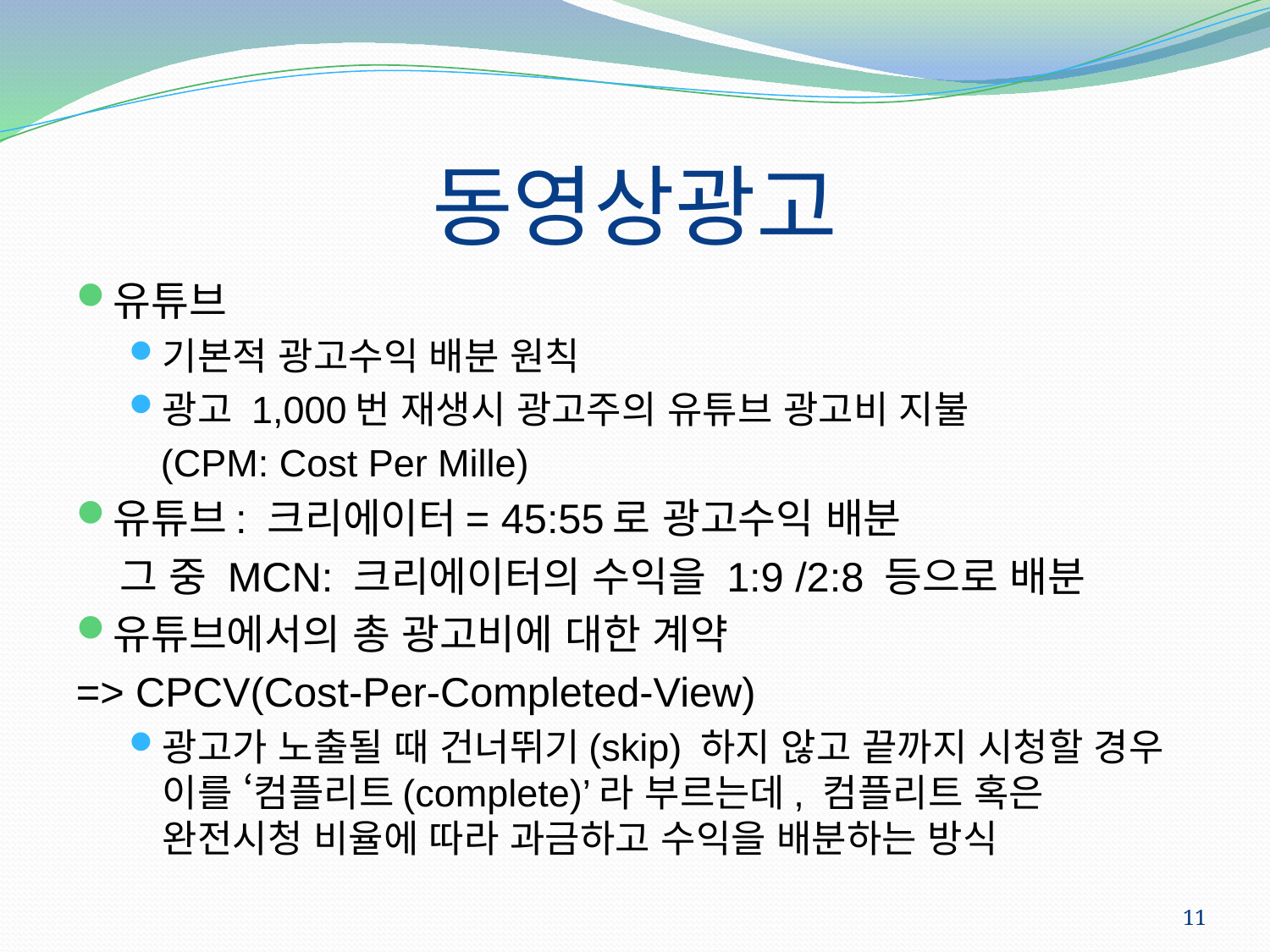

# 동영상광고
유튜브
기본적 광고수익 배분 원칙
광고 1,000번 재생시 광고주의 유튜브 광고비 지불
   (CPM: Cost Per Mille)
유튜브: 크리에이터= 45:55로 광고수익 배분
   그 중 MCN: 크리에이터의 수익을 1:9 /2:8 등으로 배분
유튜브에서의 총 광고비에 대한 계약
=> CPCV(Cost-Per-Completed-View)
광고가 노출될 때 건너뛰기(skip) 하지 않고 끝까지 시청할 경우 이를 ‘컴플리트(complete)’라 부르는데, 컴플리트 혹은 완전시청 비율에 따라 과금하고 수익을 배분하는 방식
11